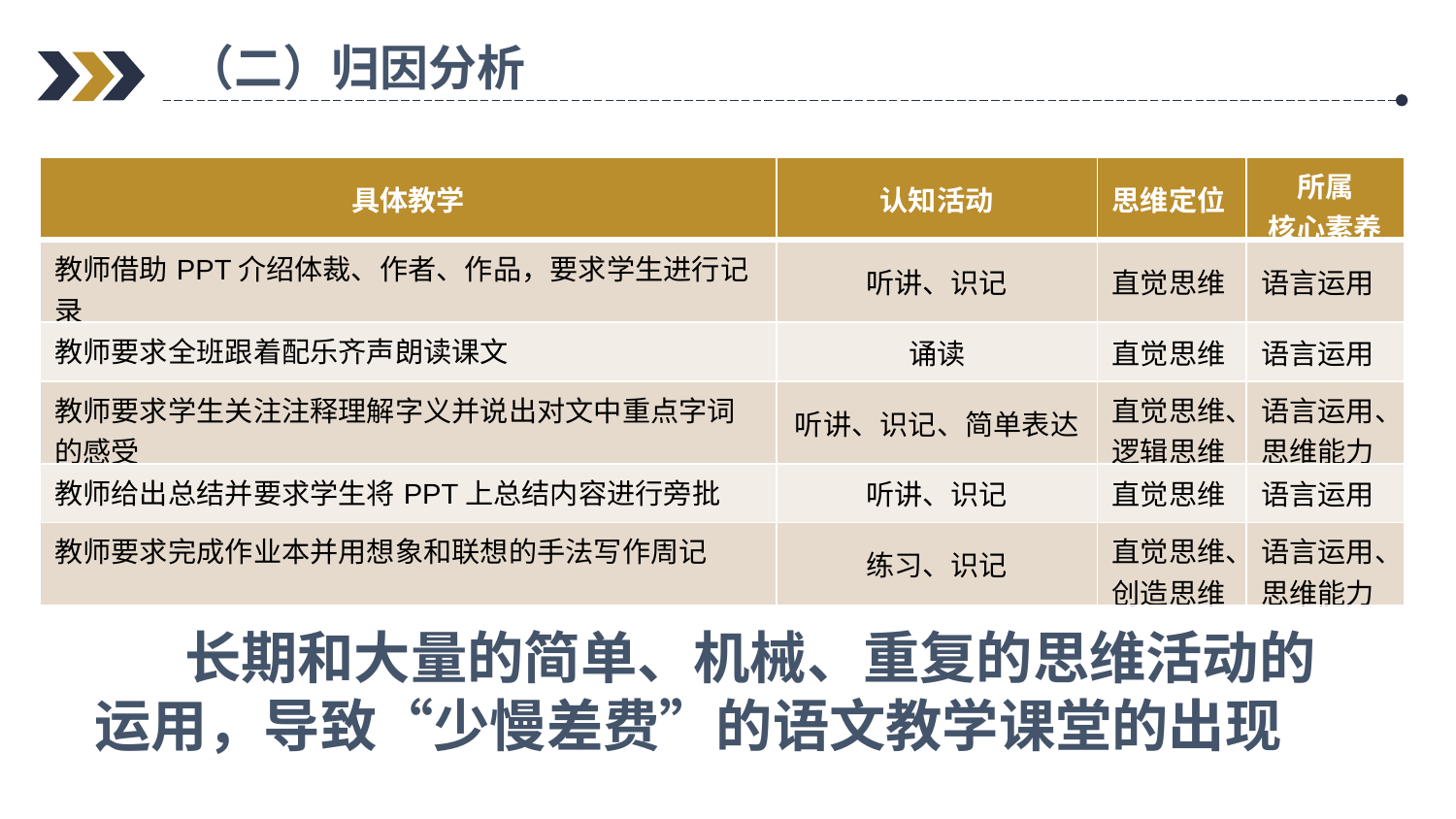

（二）归因分析

| 具体教学 | 认知活动 | 思维定位 | 所属 核心素养 |
| --- | --- | --- | --- |
| 教师借助PPT介绍体裁、作者、作品，要求学生进行记录 | 听讲、识记 | 直觉思维 | 语言运用 |
| 教师要求全班跟着配乐齐声朗读课文 | 诵读 | 直觉思维 | 语言运用 |
| 教师要求学生关注注释理解字义并说出对文中重点字词的感受 | 听讲、识记、简单表达 | 直觉思维、 逻辑思维 | 语言运用、 思维能力 |
| 教师给出总结并要求学生将PPT上总结内容进行旁批 | 听讲、识记 | 直觉思维 | 语言运用 |
| 教师要求完成作业本并用想象和联想的手法写作周记 | 练习、识记 | 直觉思维、 创造思维 | 语言运用、 思维能力 |
      长期和大量的简单、机械、重复的思维活动的运用，导致“少慢差费”的语文教学课堂的出现